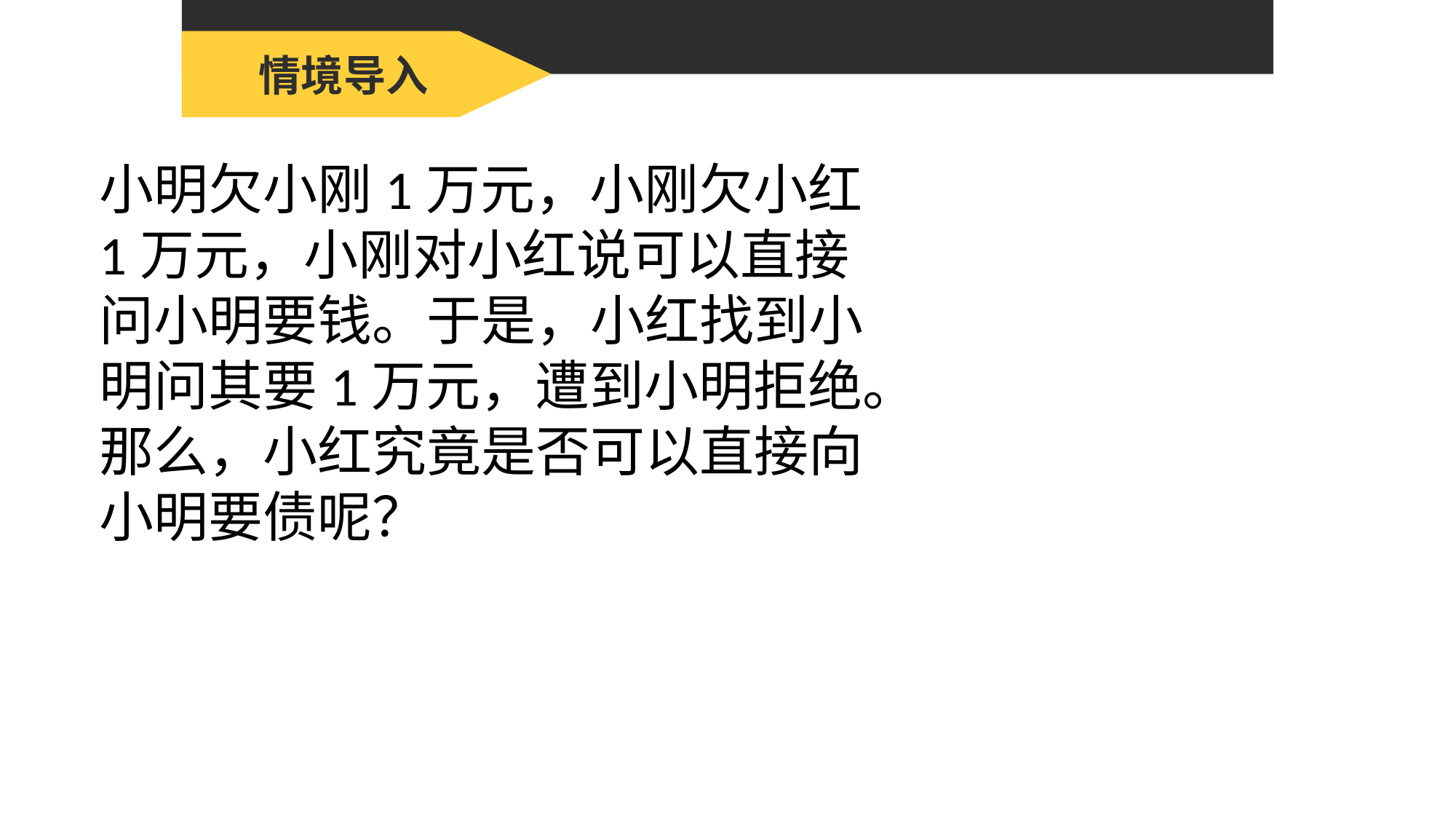

情境导入
小明欠小刚1万元，小刚欠小红1万元，小刚对小红说可以直接问小明要钱。于是，小红找到小明问其要1万元，遭到小明拒绝。那么，小红究竟是否可以直接向小明要债呢？